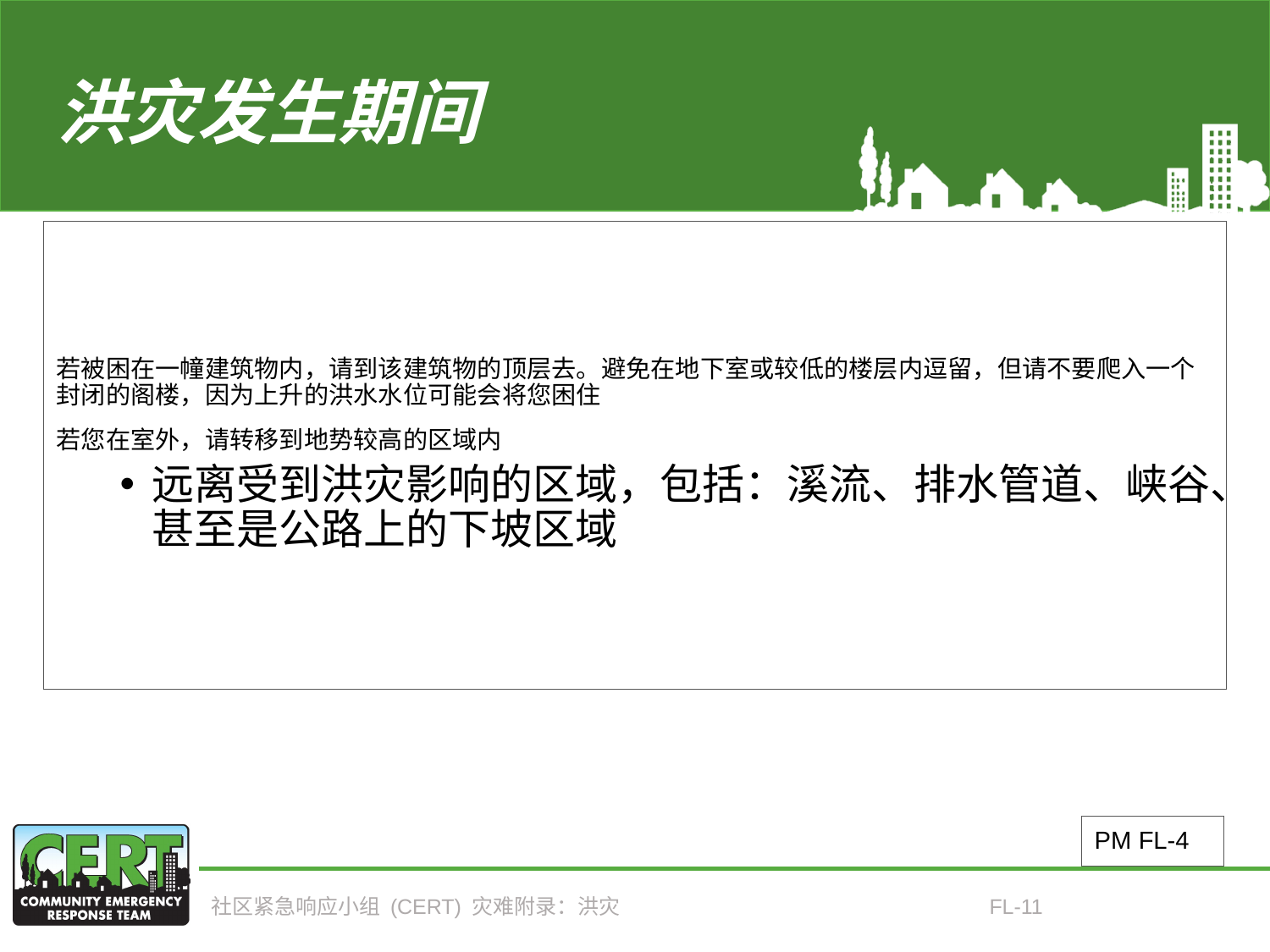

# 洪灾发生期间
若被困在一幢建筑物内，请到该建筑物的顶层去。避免在地下室或较低的楼层内逗留，但请不要爬入一个封闭的阁楼，因为上升的洪水水位可能会将您困住
若您在室外，请转移到地势较高的区域内
远离受到洪灾影响的区域，包括：溪流、排水管道、峡谷、甚至是公路上的下坡区域
PM FL-4
社区紧急响应小组 (CERT) 灾难附录：洪灾
FL-11